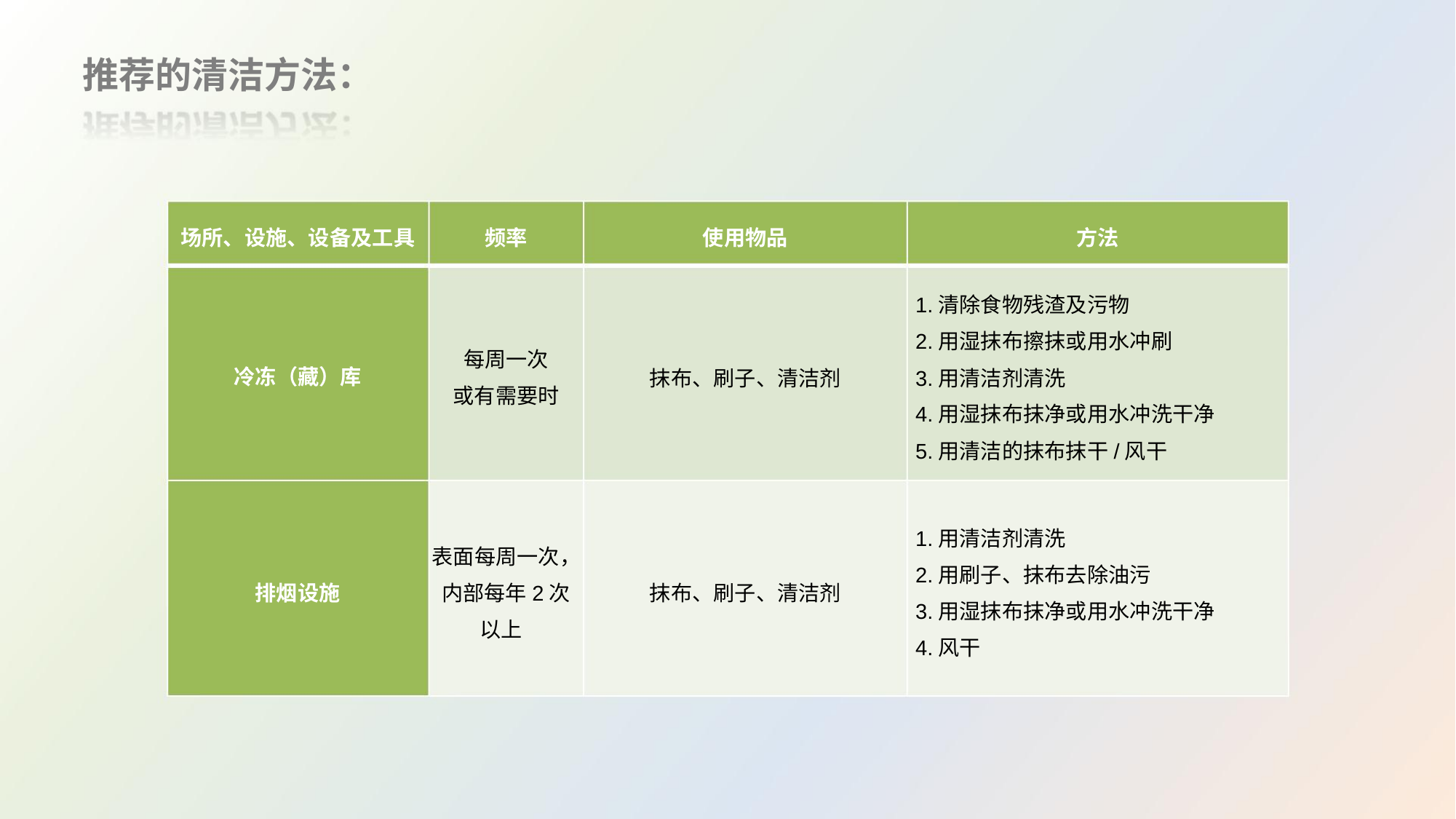

推荐的清洁方法：
场所、设施、设备及工具
冷冻（藏）库
频率
使用物品
方法
1.清除食物残渣及污物
2.用湿抹布擦抹或用水冲刷
3.用清洁剂清洗
每周一次
抹布、刷子、清洁剂
或有需要时
4.用湿抹布抹净或用水冲洗干净
5.用清洁的抹布抹干/风干
1.用清洁剂清洗
表面每周一次，
内部每年2次
以上
2.用刷子、抹布去除油污
3.用湿抹布抹净或用水冲洗干净
4.风干
排烟设施
抹布、刷子、清洁剂